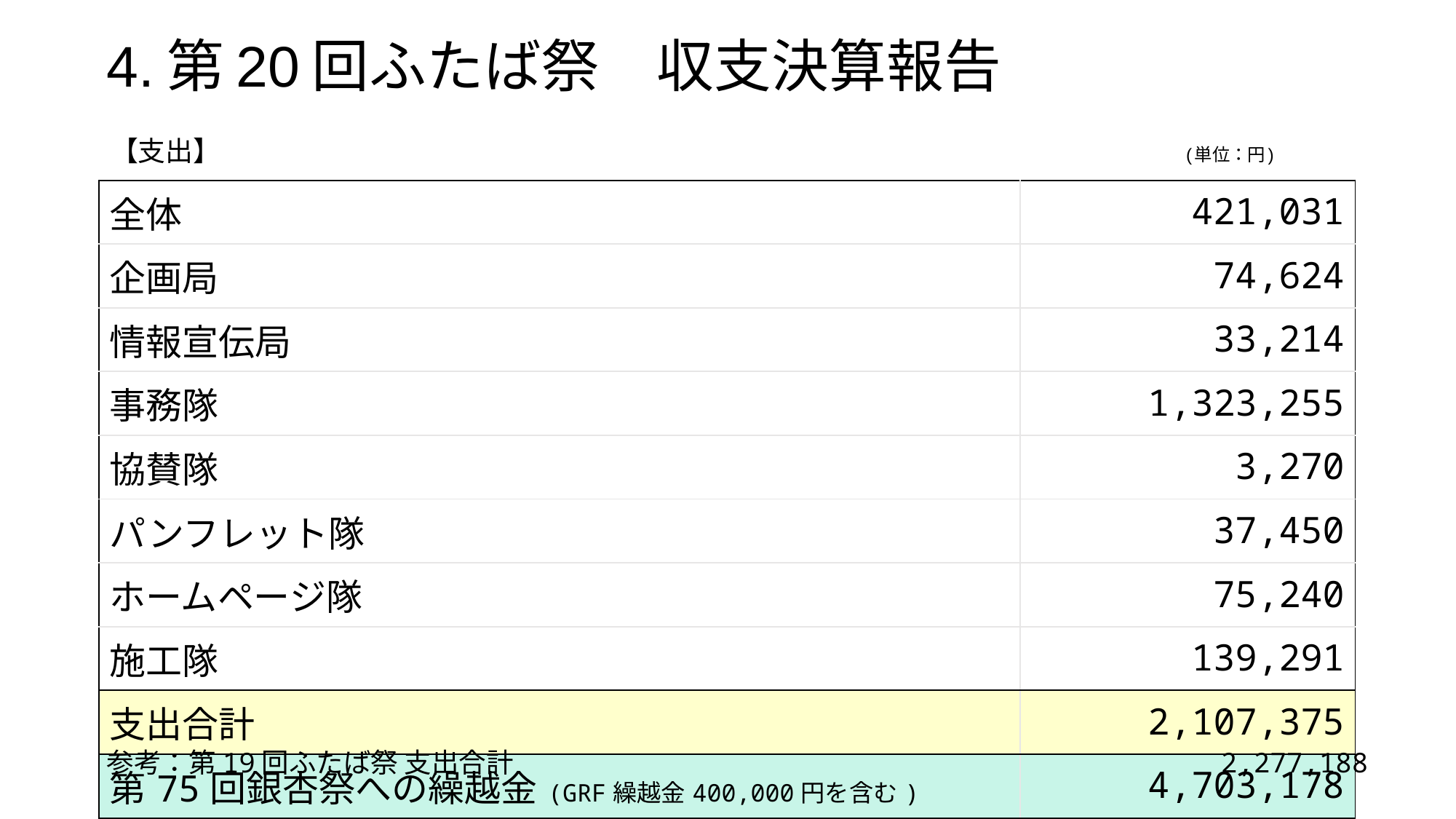

4.第20回ふたば祭　収支決算報告
【支出】　　　　　　　　　　　　　　　　　　　　　　　　　　　　　　　　　　　(単位：円)

| 全体 | 421,031 |
| --- | --- |
| 企画局 | 74,624 |
| 情報宣伝局 | 33,214 |
| 事務隊 | 1,323,255 |
| 協賛隊 | 3,270 |
| パンフレット隊 | 37,450 |
| ホームページ隊 | 75,240 |
| 施工隊 | 139,291 |
| 支出合計 | 2,107,375 |
| 第75回銀杏祭への繰越金(GRF繰越金400,000円を含む) | 4,703,178 |
参考：第19回ふたば祭 支出合計　　　　　　　　　　　　　　　　　　　　　　 　　　  2,277,188